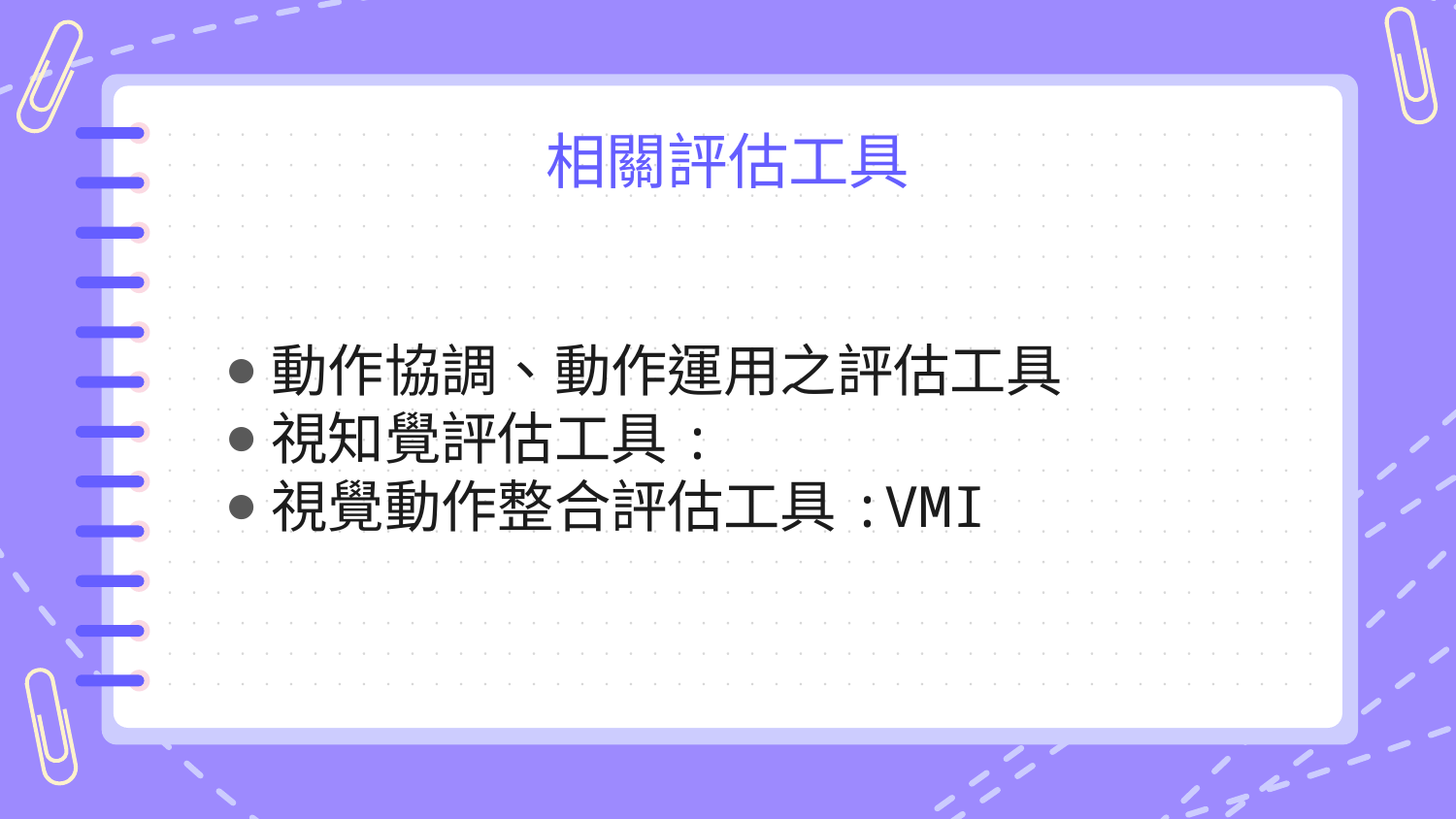

# 相關評估工具
動作協調、動作運用之評估工具
視知覺評估工具:
視覺動作整合評估工具:VMI